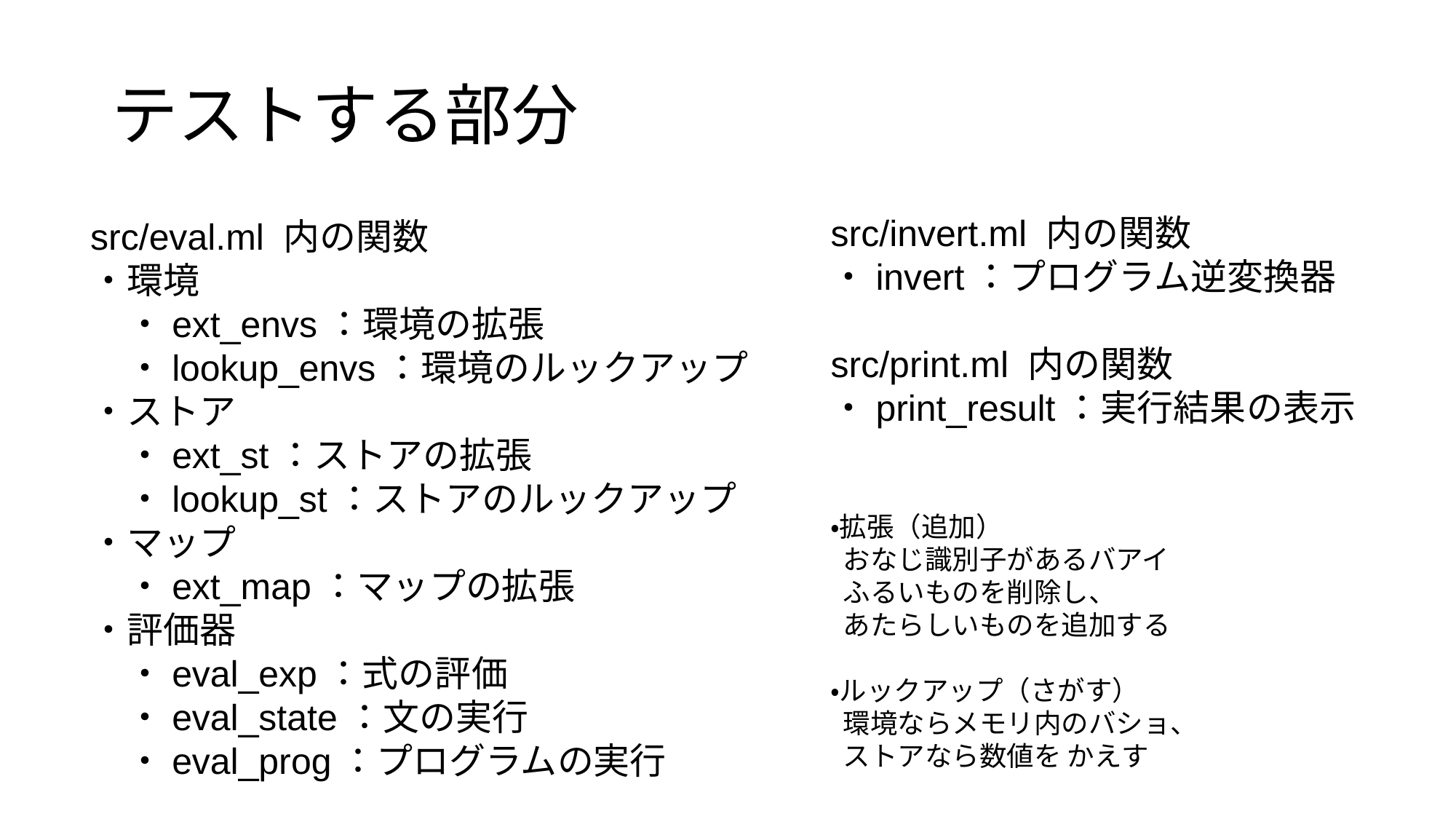

テストする部分
src/invert.ml 内の関数
・invert：プログラム逆変換器

src/print.ml 内の関数
・print_result：実行結果の表示
src/eval.ml 内の関数
・環境
　・ext_envs：環境の拡張
　・lookup_envs：環境のルックアップ
・ストア
　・ext_st：ストアの拡張
　・lookup_st：ストアのルックアップ
・マップ
　・ext_map：マップの拡張
・評価器
　・eval_exp：式の評価
　・eval_state：文の実行
　・eval_prog：プログラムの実行
・拡張（追加）
 おなじ識別子があるバアイ
 ふるいものを削除し、
 あたらしいものを追加する

・ルックアップ（さがす）
 環境ならメモリ内のバショ、
 ストアなら数値を かえす